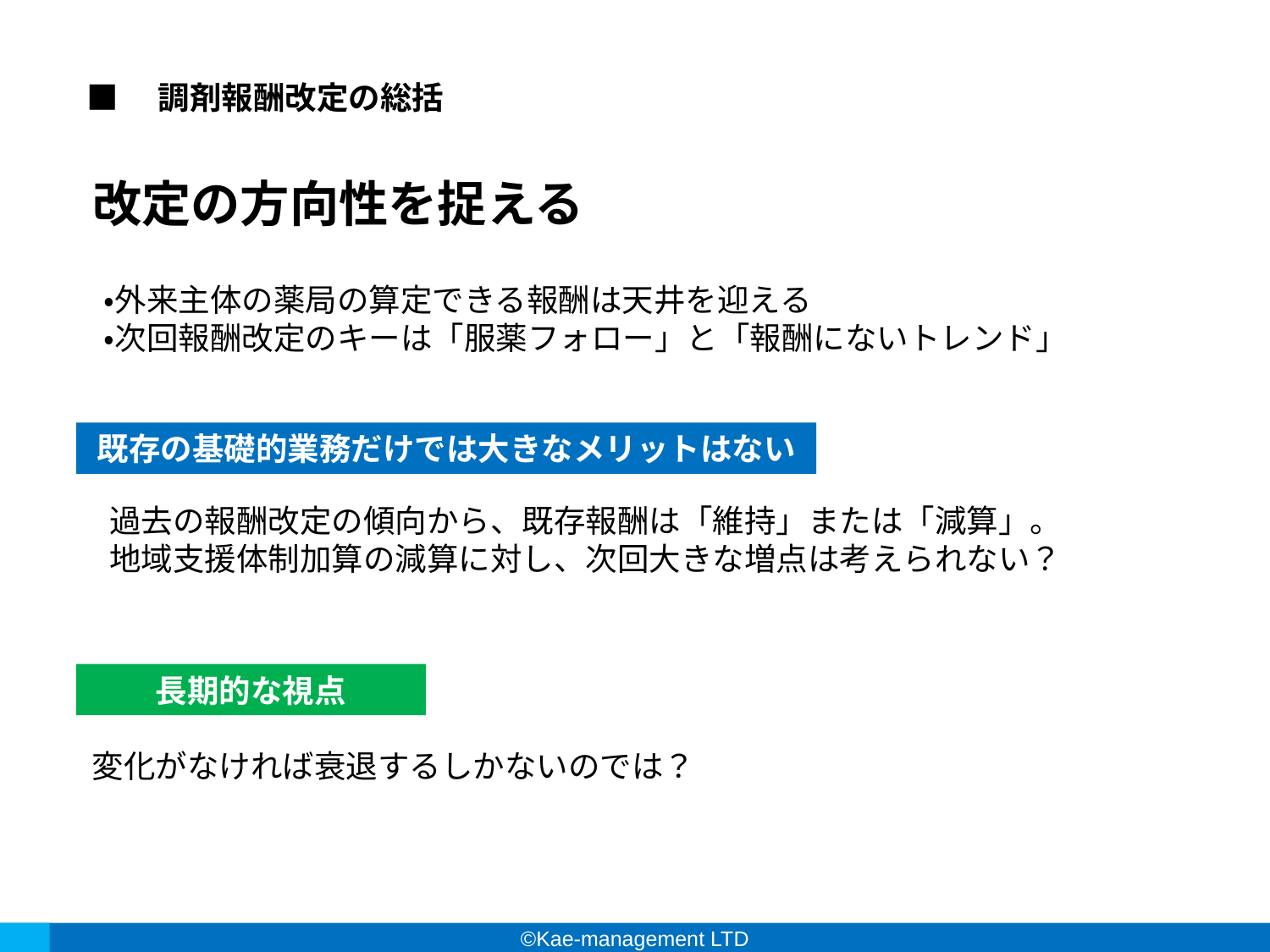

■　調剤報酬改定の総括
改定の方向性を捉える
・外来主体の薬局の算定できる報酬は天井を迎える
・次回報酬改定のキーは「服薬フォロー」と「報酬にないトレンド」
既存の基礎的業務だけでは大きなメリットはない
過去の報酬改定の傾向から、既存報酬は「維持」または「減算」。
地域支援体制加算の減算に対し、次回大きな増点は考えられない？
長期的な視点
変化がなければ衰退するしかないのでは？